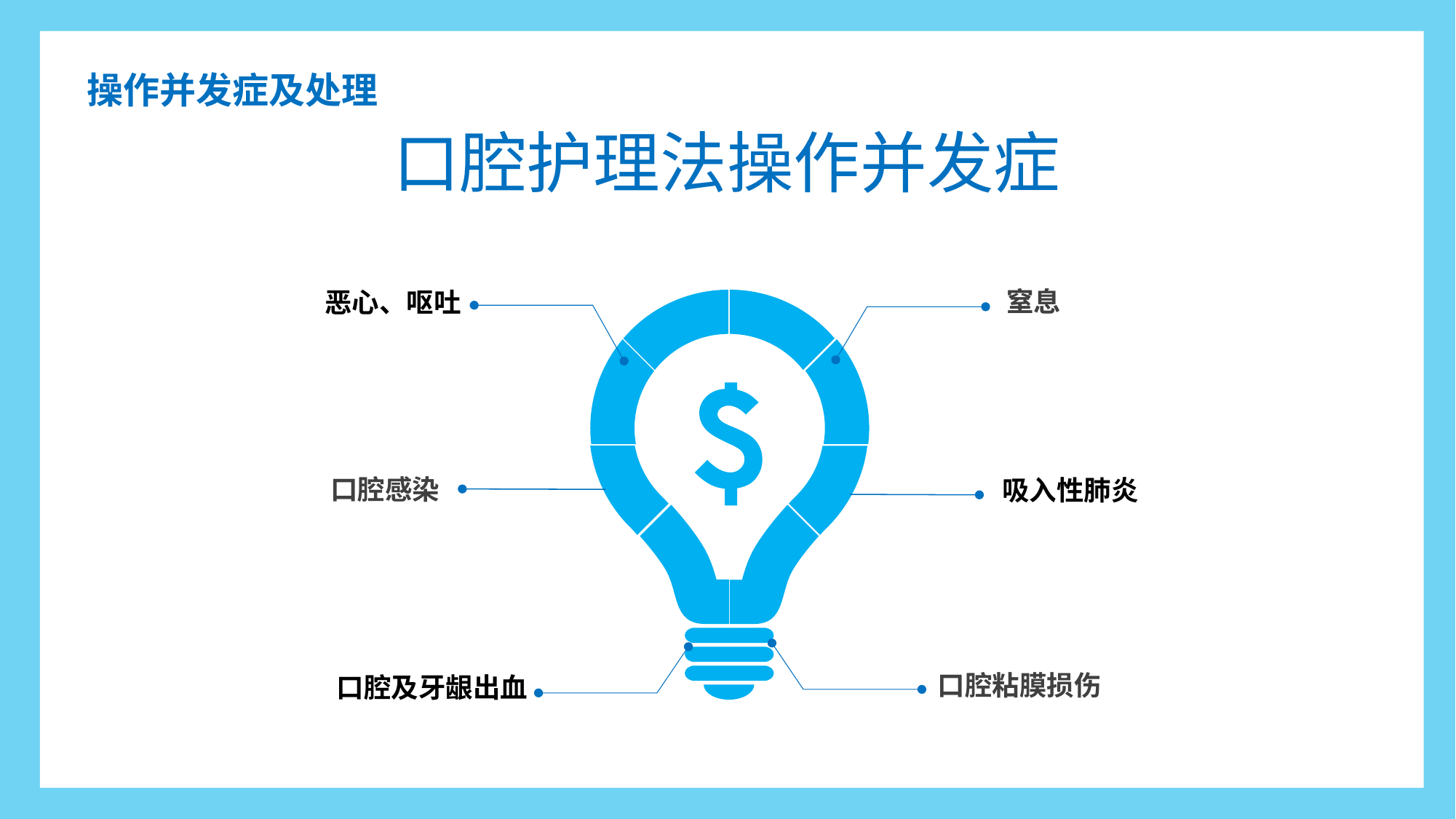

操作并发症及处理
口腔护理法操作并发症
窒息
恶心、呕吐

口腔感染
吸入性肺炎

口腔粘膜损伤
口腔及牙龈出血